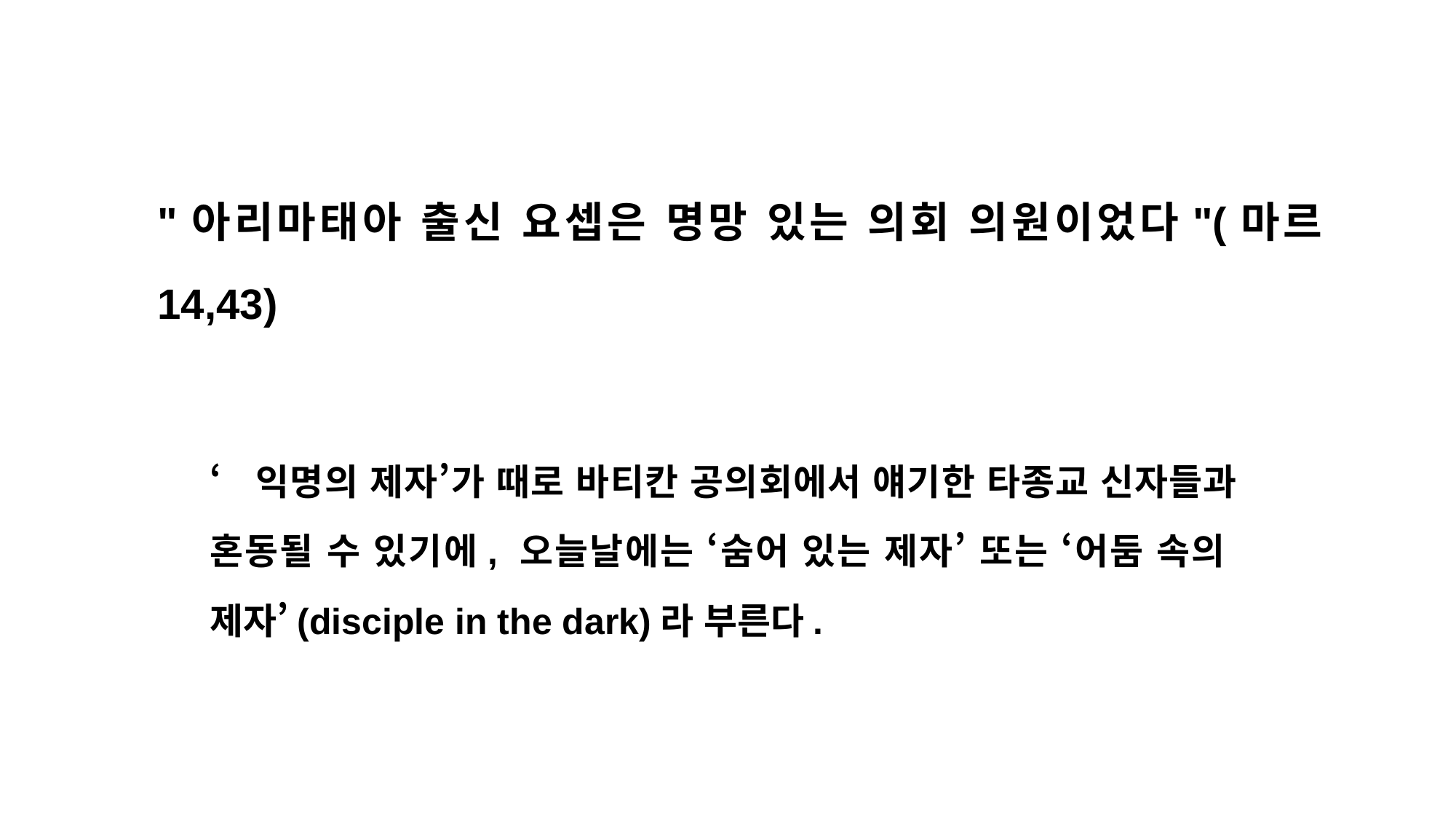

"아리마태아 출신 요셉은 명망 있는 의회 의원이었다"(마르 14,43)
‘익명의 제자’가 때로 바티칸 공의회에서 얘기한 타종교 신자들과 혼동될 수 있기에, 오늘날에는 ‘숨어 있는 제자’ 또는 ‘어둠 속의  제자’(disciple in the dark)라 부른다.